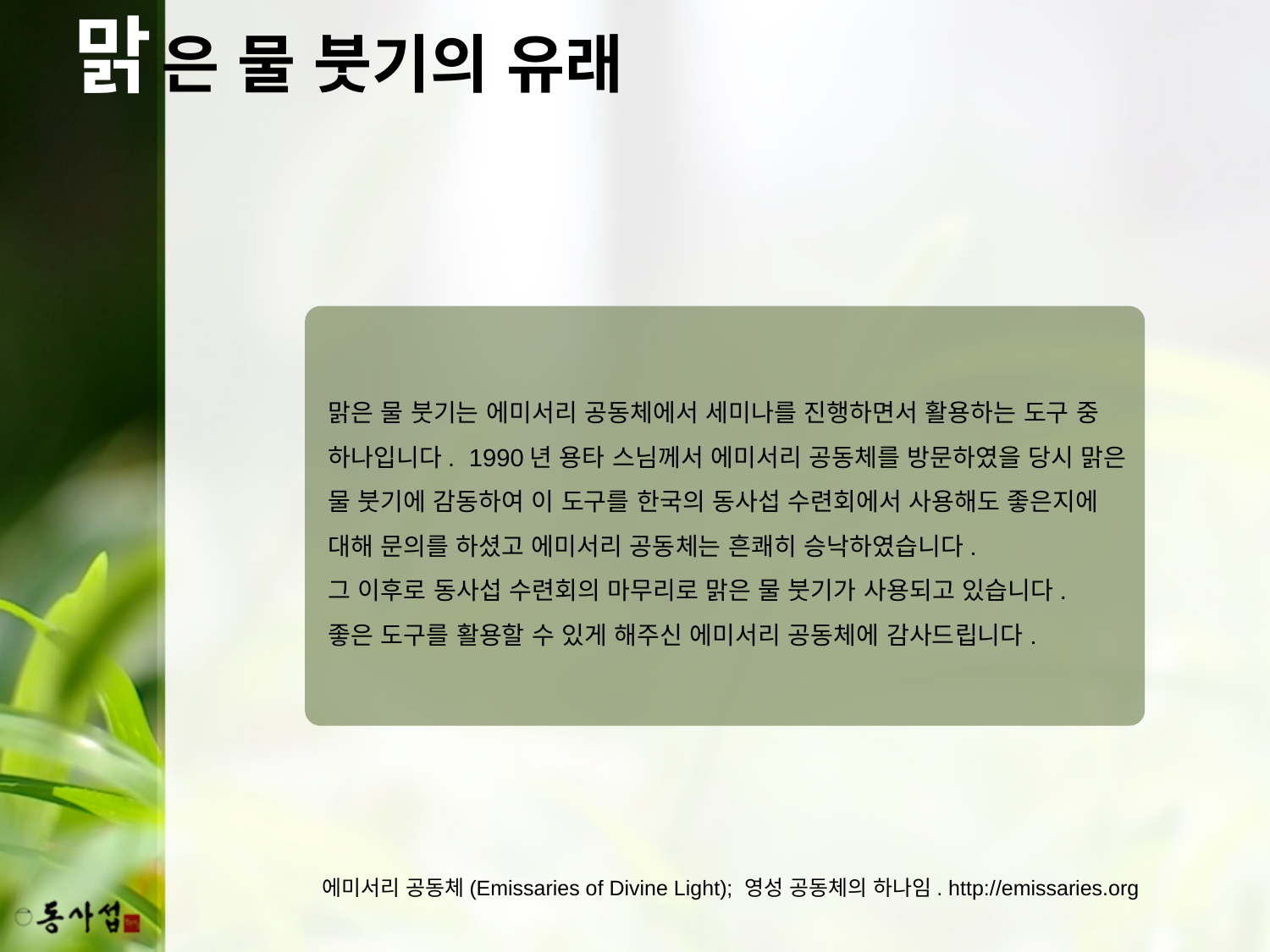

맑
은 물 붓기의 유래
맑은 물 붓기는 에미서리 공동체에서 세미나를 진행하면서 활용하는 도구 중 하나입니다.  1990년 용타 스님께서 에미서리 공동체를 방문하였을 당시 맑은 물 붓기에 감동하여 이 도구를 한국의 동사섭 수련회에서 사용해도 좋은지에 대해 문의를 하셨고 에미서리 공동체는 흔쾌히 승낙하였습니다.
그 이후로 동사섭 수련회의 마무리로 맑은 물 붓기가 사용되고 있습니다.
좋은 도구를 활용할 수 있게 해주신 에미서리 공동체에 감사드립니다.
에미서리 공동체(Emissaries of Divine Light); 영성 공동체의 하나임. http://emissaries.org